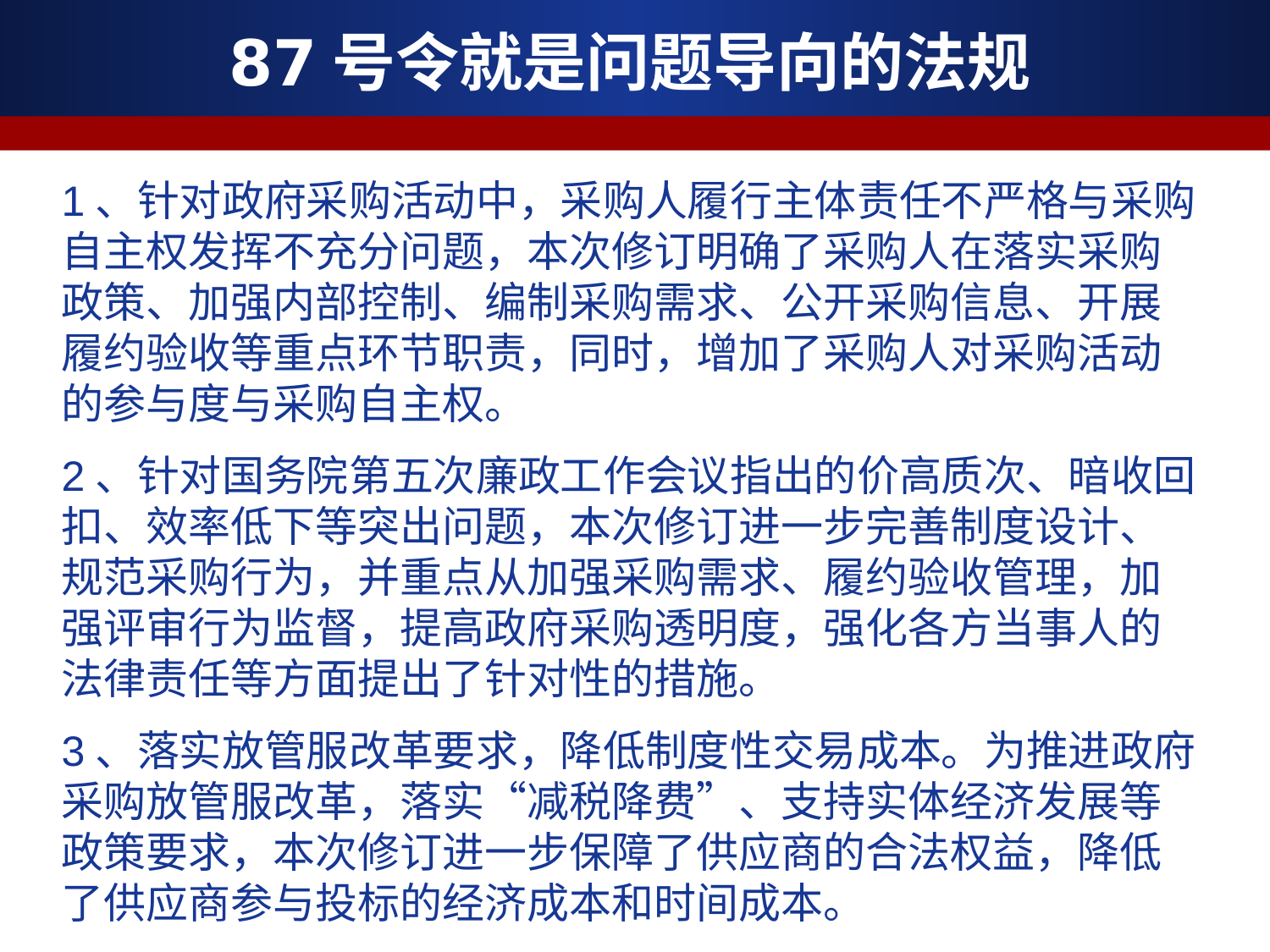

# 87号令就是问题导向的法规
1、针对政府采购活动中，采购人履行主体责任不严格与采购自主权发挥不充分问题，本次修订明确了采购人在落实采购政策、加强内部控制、编制采购需求、公开采购信息、开展履约验收等重点环节职责，同时，增加了采购人对采购活动的参与度与采购自主权。
2、针对国务院第五次廉政工作会议指出的价高质次、暗收回扣、效率低下等突出问题，本次修订进一步完善制度设计、规范采购行为，并重点从加强采购需求、履约验收管理，加强评审行为监督，提高政府采购透明度，强化各方当事人的法律责任等方面提出了针对性的措施。
3、落实放管服改革要求，降低制度性交易成本。为推进政府采购放管服改革，落实“减税降费”、支持实体经济发展等政策要求，本次修订进一步保障了供应商的合法权益，降低了供应商参与投标的经济成本和时间成本。